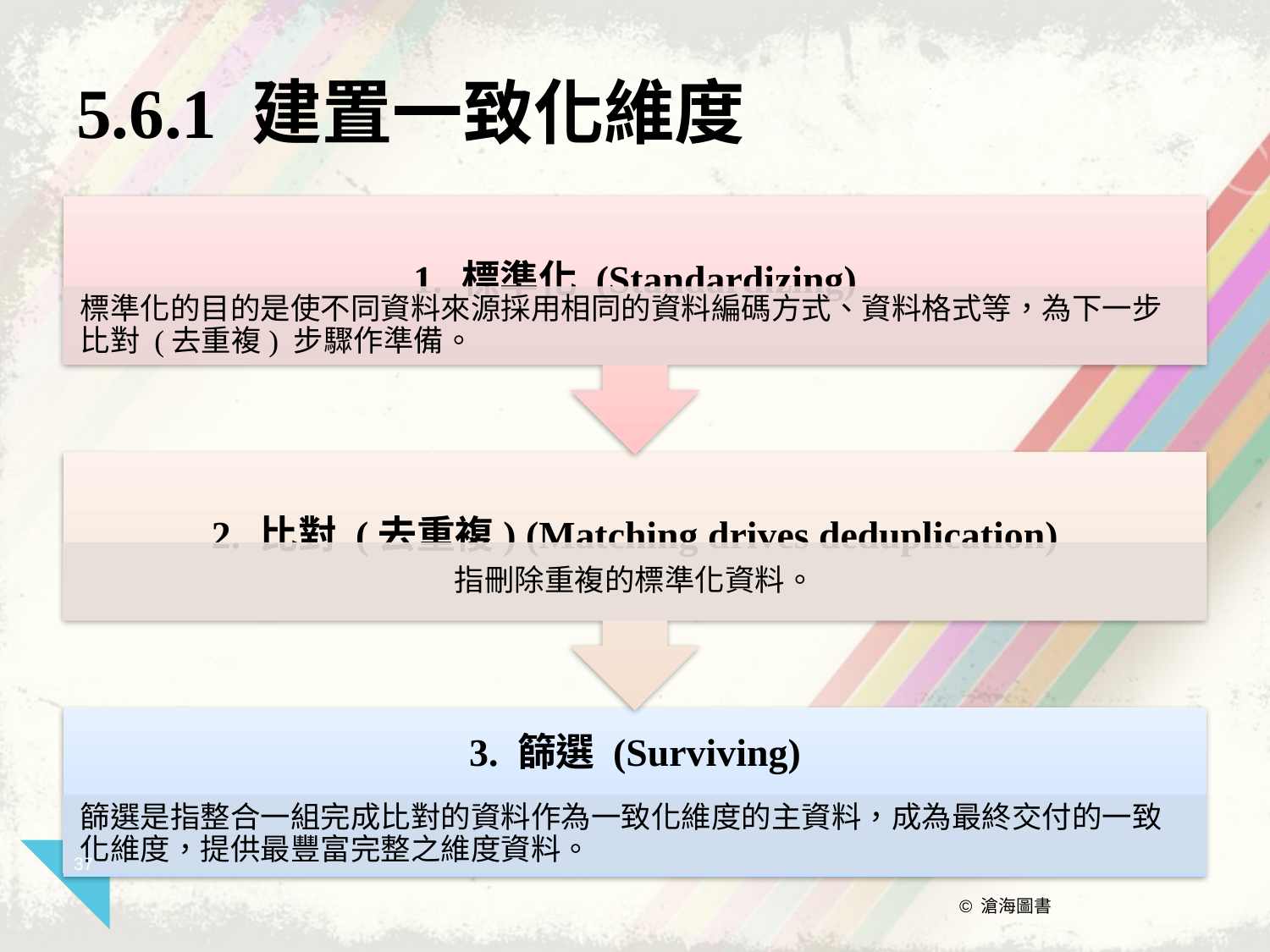

# 5.6.1 建置一致化維度
3. 篩選 (Surviving)
篩選是指整合一組完成比對的資料作為一致化維度的主資料，成為最終交付的一致化維度，提供最豐富完整之維度資料。
2. 比對 (去重複) (Matching drives deduplication)
指刪除重複的標準化資料。
1. 標準化 (Standardizing)
標準化的目的是使不同資料來源採用相同的資料編碼方式、資料格式等，為下一步比對 (去重複) 步驟作準備。
37
© 滄海圖書